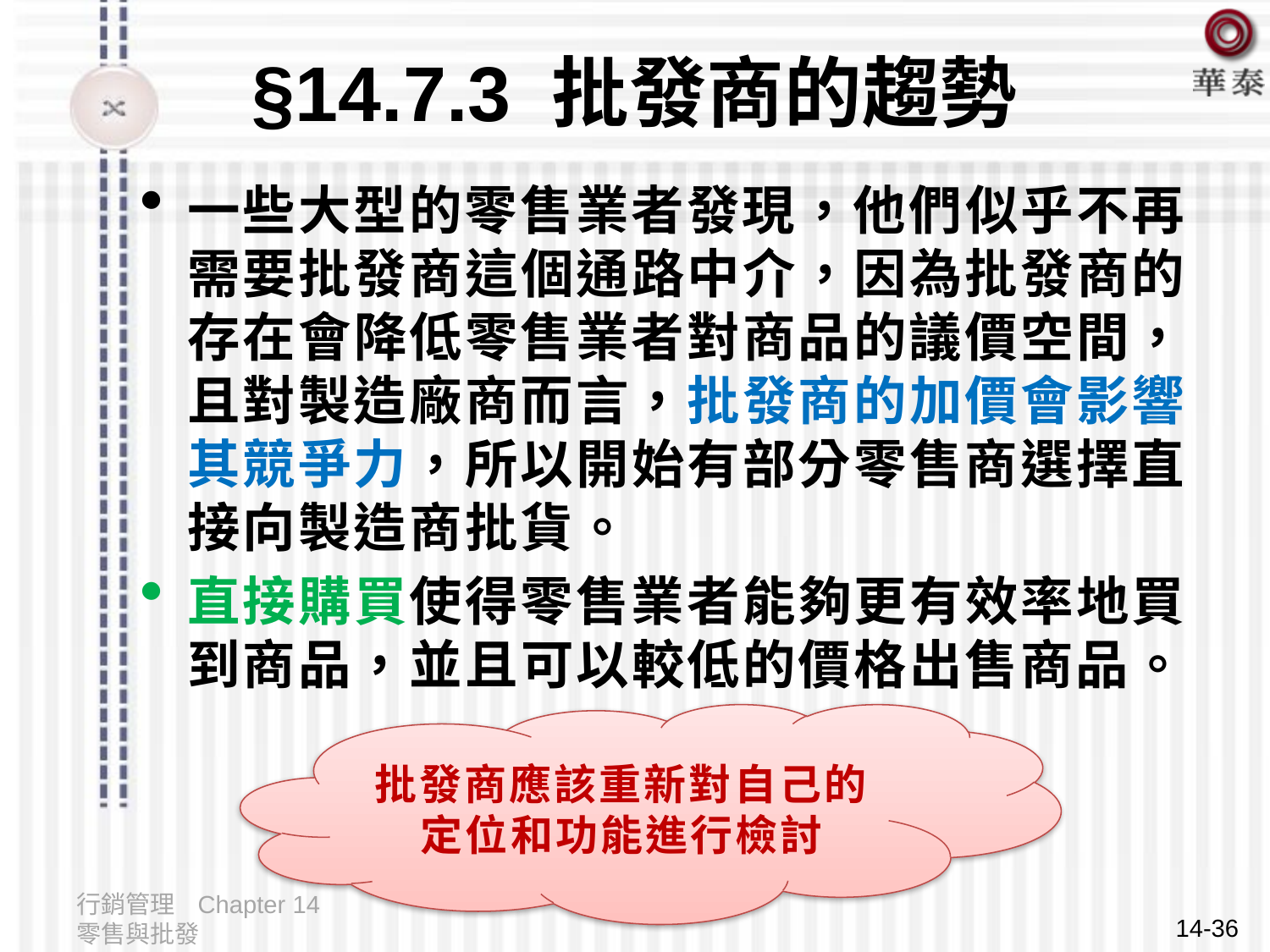

# §14.7.3 批發商的趨勢
一些大型的零售業者發現，他們似乎不再需要批發商這個通路中介，因為批發商的存在會降低零售業者對商品的議價空間，且對製造廠商而言，批發商的加價會影響其競爭力，所以開始有部分零售商選擇直接向製造商批貨。
直接購買使得零售業者能夠更有效率地買到商品，並且可以較低的價格出售商品。
批發商應該重新對自己的定位和功能進行檢討
行銷管理   Chapter 14   零售與批發
14-36